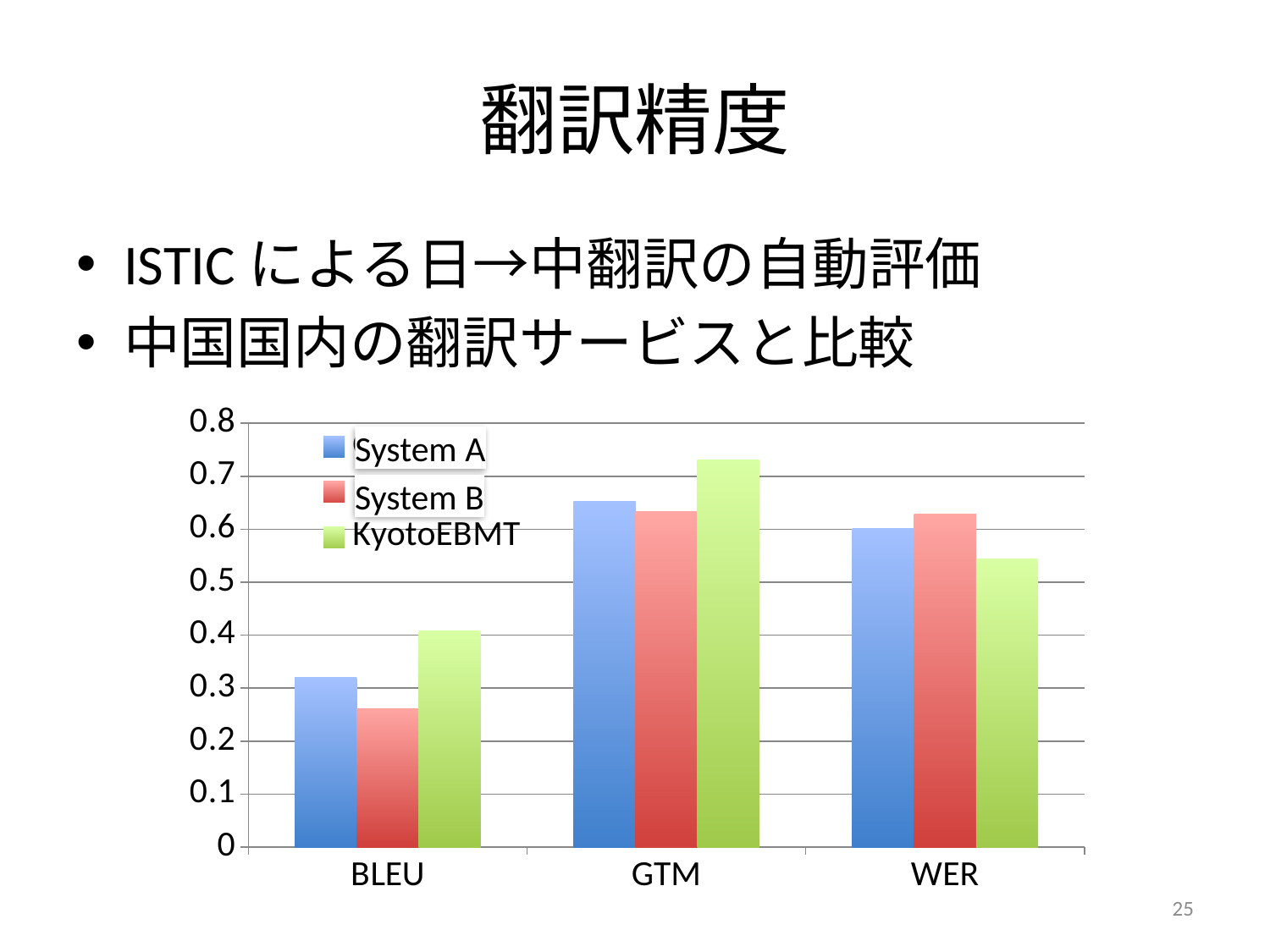

# 翻訳精度
ISTICによる日→中翻訳の自動評価
中国国内の翻訳サービスと比較

### Chart

| Category | CS&S | Baidu | KyotoEBMT |
|---|---|---|---|
| BLEU | 0.321 | 0.2613 | 0.4073 |
| GTM | 0.6527 | 0.6329 | 0.7305 |
| WER | 0.6016 | 0.6285 | 0.5444 |
System A
System B
25